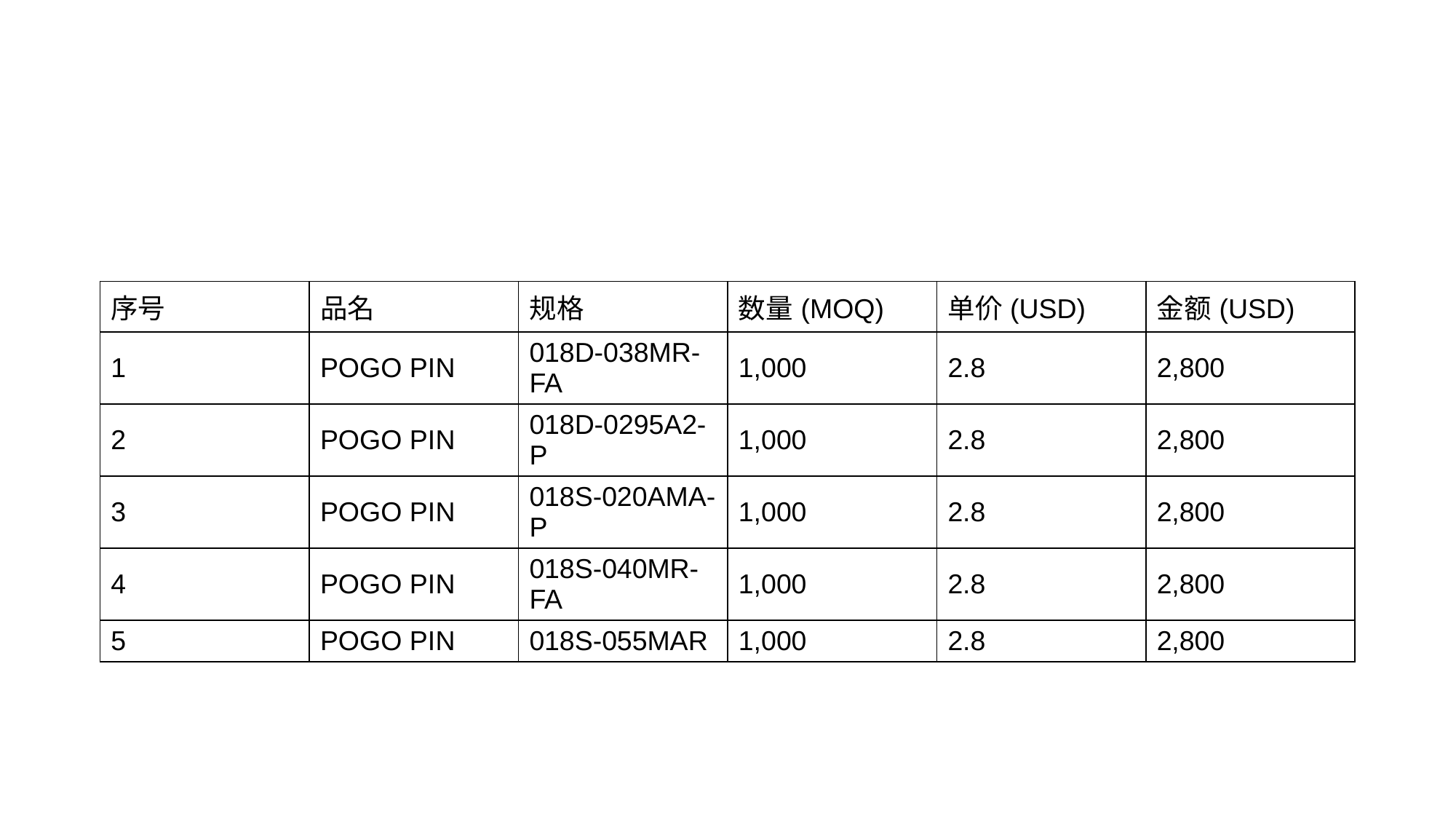

| 序号 | 品名 | 规格 | 数量(MOQ) | 单价(USD) | 金额(USD) |
| --- | --- | --- | --- | --- | --- |
| 1 | POGO PIN | 018D-038MR-FA | 1,000 | 2.8 | 2,800 |
| 2 | POGO PIN | 018D-0295A2-P | 1,000 | 2.8 | 2,800 |
| 3 | POGO PIN | 018S-020AMA-P | 1,000 | 2.8 | 2,800 |
| 4 | POGO PIN | 018S-040MR-FA | 1,000 | 2.8 | 2,800 |
| 5 | POGO PIN | 018S-055MAR | 1,000 | 2.8 | 2,800 |